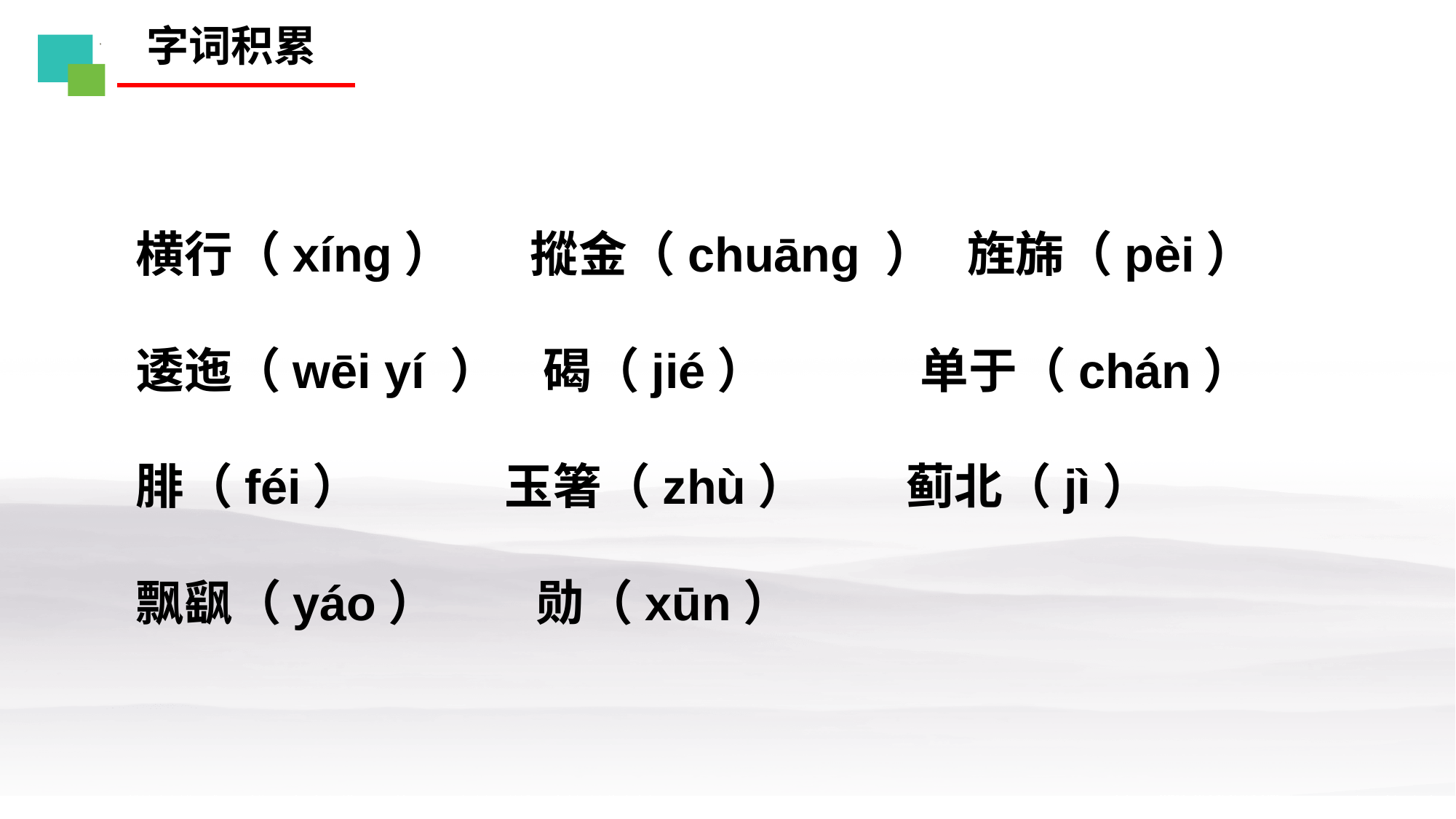

字词积累

横行（xíng）       摐金（chuāng ）   旌旆（pèi）
逶迤（wēi yí ）    碣（jié）              单于（chán）
腓（féi）             玉箸（zhù）         蓟北（jì）
飘飖（yáo）         勋（xūn）